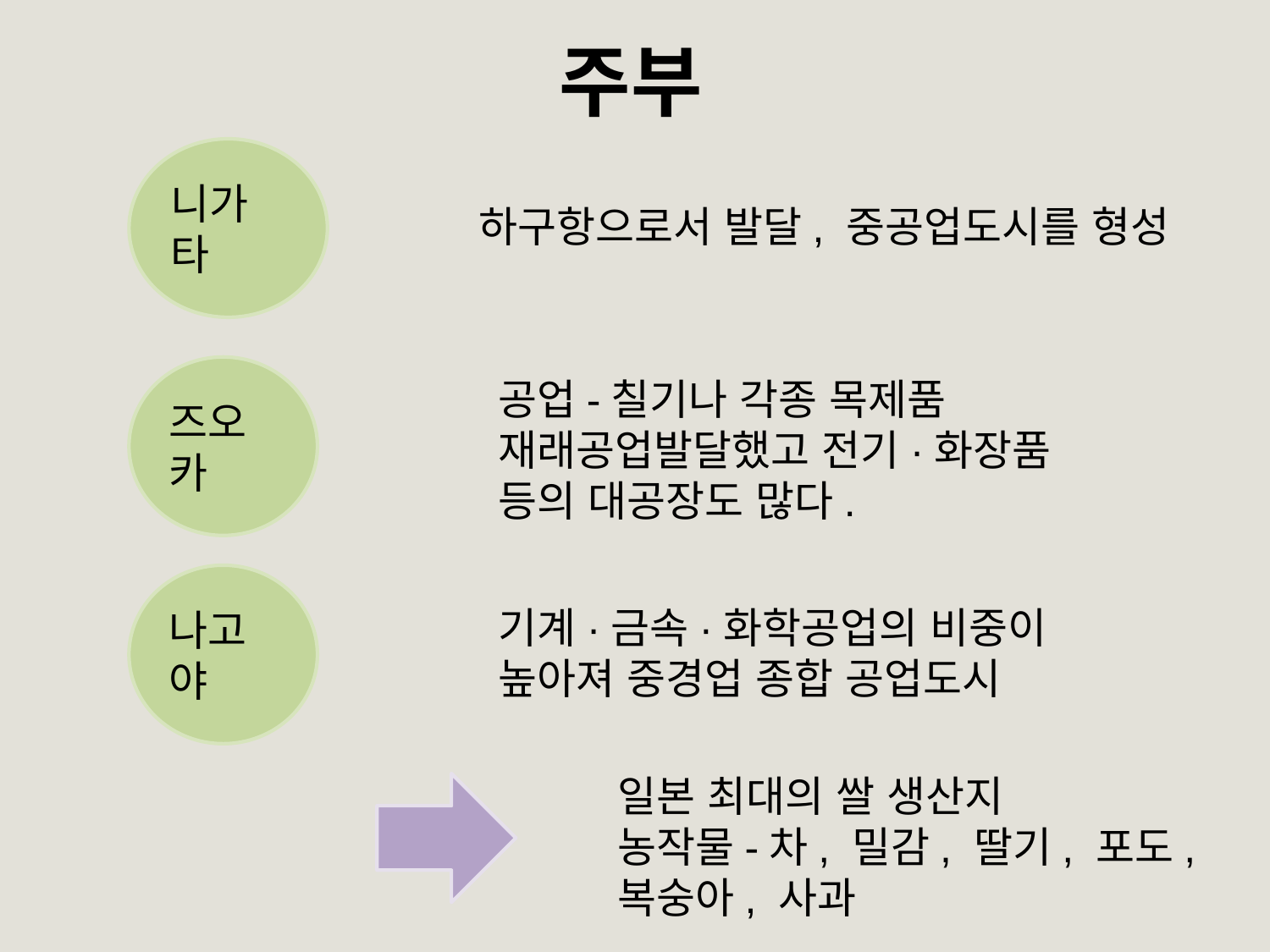

# 주부
니가타
하구항으로서 발달, 중공업도시를 형성
즈오카
공업-칠기나 각종 목제품 재래공업발달했고 전기·화장품 등의 대공장도 많다.
나고야
기계·금속·화학공업의 비중이 높아져 중경업 종합 공업도시
일본 최대의 쌀 생산지
농작물-차, 밀감, 딸기, 포도, 복숭아, 사과